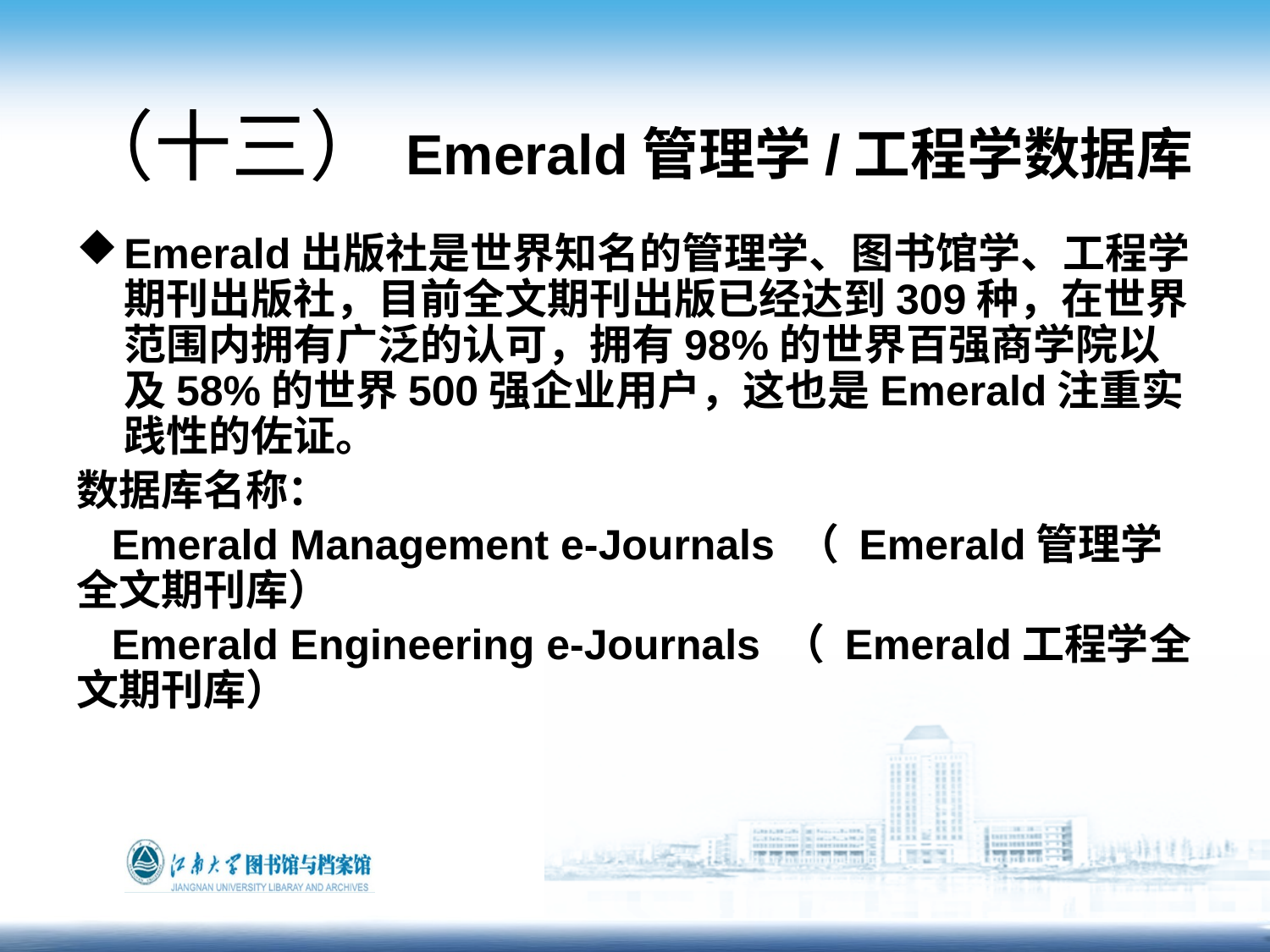

# （十三）Emerald管理学/工程学数据库
Emerald出版社是世界知名的管理学、图书馆学、工程学期刊出版社，目前全文期刊出版已经达到309种，在世界范围内拥有广泛的认可，拥有98%的世界百强商学院以及58%的世界500强企业用户，这也是Emerald注重实践性的佐证。
数据库名称：
   Emerald Management e-Journals （ Emerald管理学全文期刊库）
   Emerald Engineering e-Journals （ Emerald工程学全文期刊库）